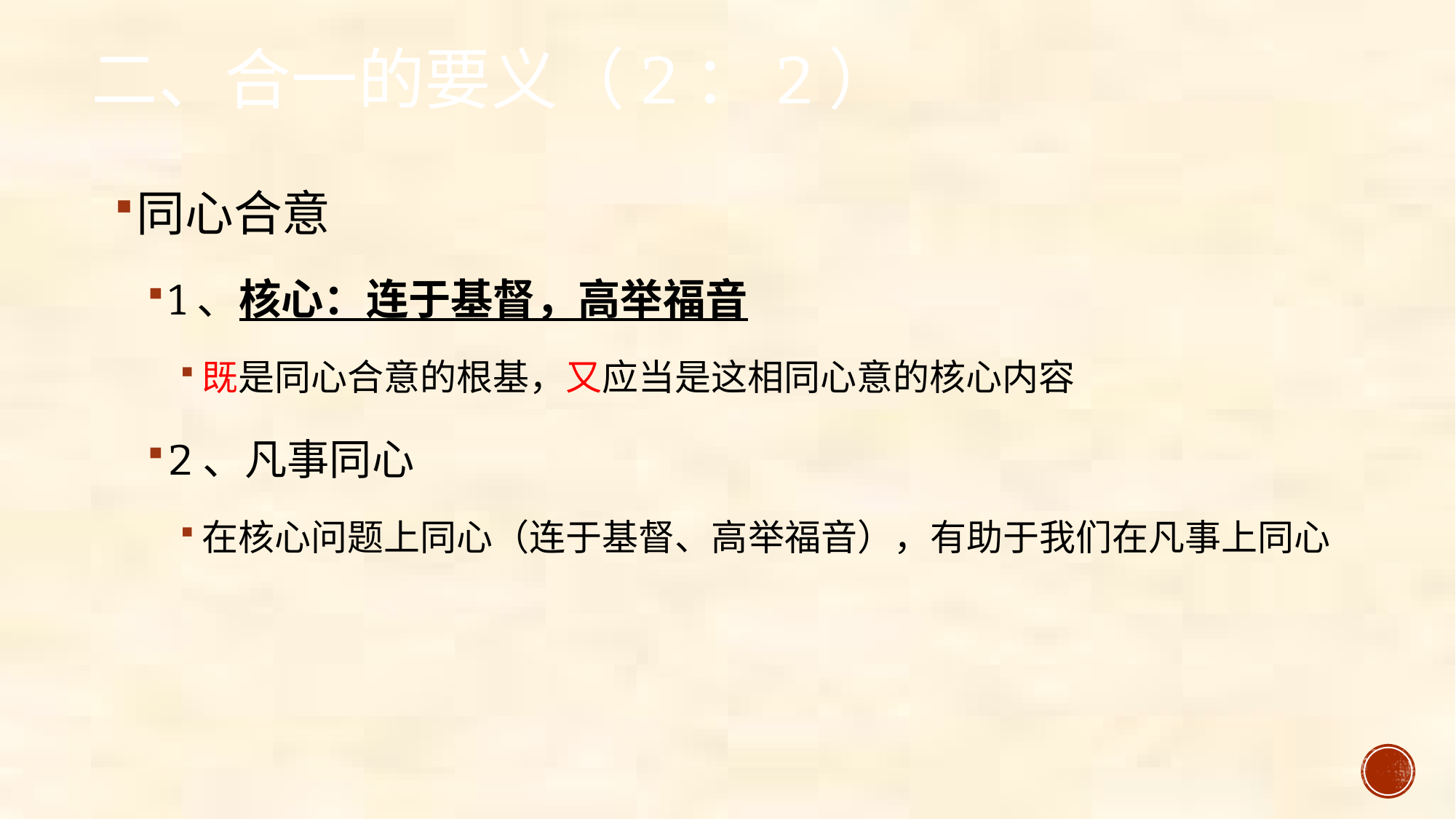

# 二、合一的要义（2：2）
同心合意
1、核心：连于基督，高举福音
既是同心合意的根基，又应当是这相同心意的核心内容
2、凡事同心
在核心问题上同心（连于基督、高举福音），有助于我们在凡事上同心